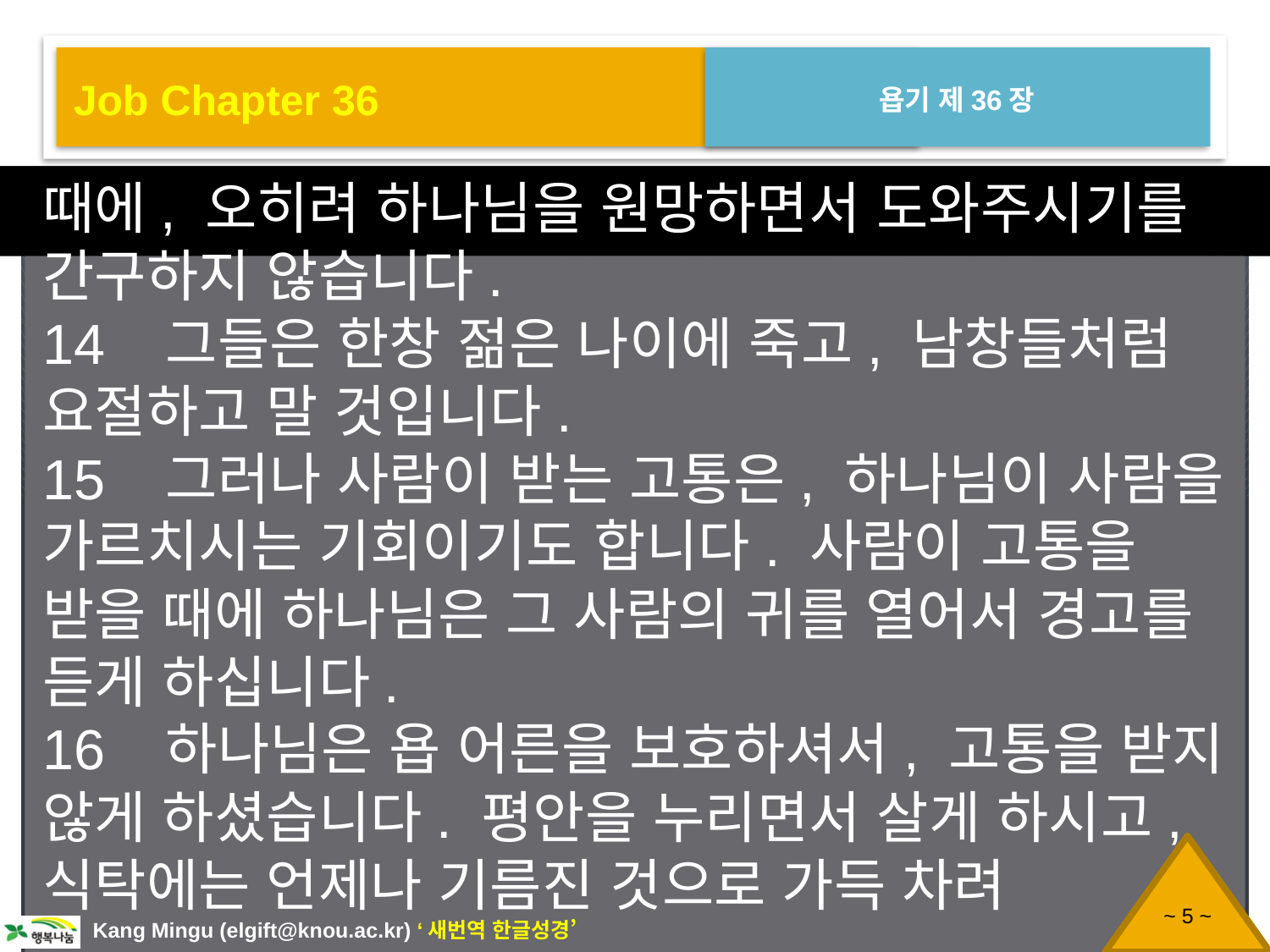

Job Chapter 36
욥기 제36장
때에, 오히려 하나님을 원망하면서 도와주시기를 간구하지 않습니다.
14   그들은 한창 젊은 나이에 죽고, 남창들처럼 요절하고 말 것입니다.
15   그러나 사람이 받는 고통은, 하나님이 사람을 가르치시는 기회이기도 합니다. 사람이 고통을 받을 때에 하나님은 그 사람의 귀를 열어서 경고를 듣게 하십니다.
16   하나님은 욥 어른을 보호하셔서, 고통을 받지 않게 하셨습니다. 평안을 누리면서 살게 하시고, 식탁에는 언제나 기름진 것으로 가득 차려